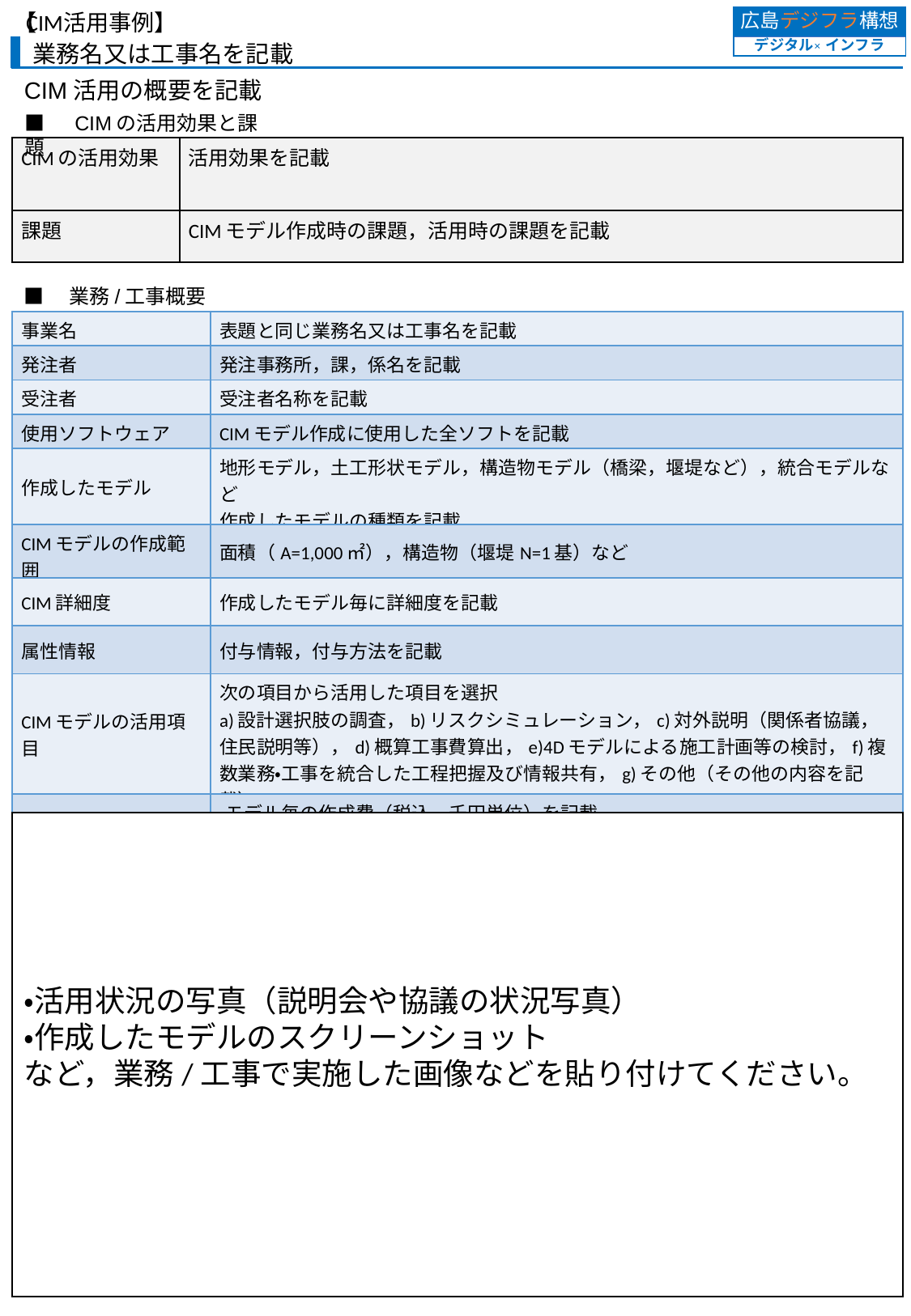

業務名又は工事名を記載

CIM活用の概要を記載
■　CIMの活用効果と課題
| CIMの活用効果 | 活用効果を記載 |
| --- | --- |
| 課題 | CIMモデル作成時の課題，活用時の課題を記載 |
■　業務/工事概要
| 事業名 | 表題と同じ業務名又は工事名を記載 |
| --- | --- |
| 発注者 | 発注事務所，課，係名を記載 |
| 受注者 | 受注者名称を記載 |
| 使用ソフトウェア | CIMモデル作成に使用した全ソフトを記載 |
| 作成したモデル | 地形モデル，土工形状モデル，構造物モデル（橋梁，堰堤など），統合モデルなど 作成したモデルの種類を記載 |
| CIMモデルの作成範囲 | 面積（A=1,000㎡），構造物（堰堤N=1基）など |
| CIM詳細度 | 作成したモデル毎に詳細度を記載 |
| 属性情報 | 付与情報，付与方法を記載 |
| CIMモデルの活用項目 | 次の項目から活用した項目を選択 a)設計選択肢の調査，b)リスクシミュレーション，c)対外説明（関係者協議，住民説明等），d)概算工事費算出，e)4Dモデルによる施工計画等の検討，f)複数業務・工事を統合した工程把握及び情報共有，g)その他（その他の内容を記載） |
| CIMモデル作成費用 | ・モデル毎の作成費（税込，千円単位）を記載 ・統合モデルを作成した場合はその費用も記載 |
・活用状況の写真（説明会や協議の状況写真）
・作成したモデルのスクリーンショット
など，業務/工事で実施した画像などを貼り付けてください。